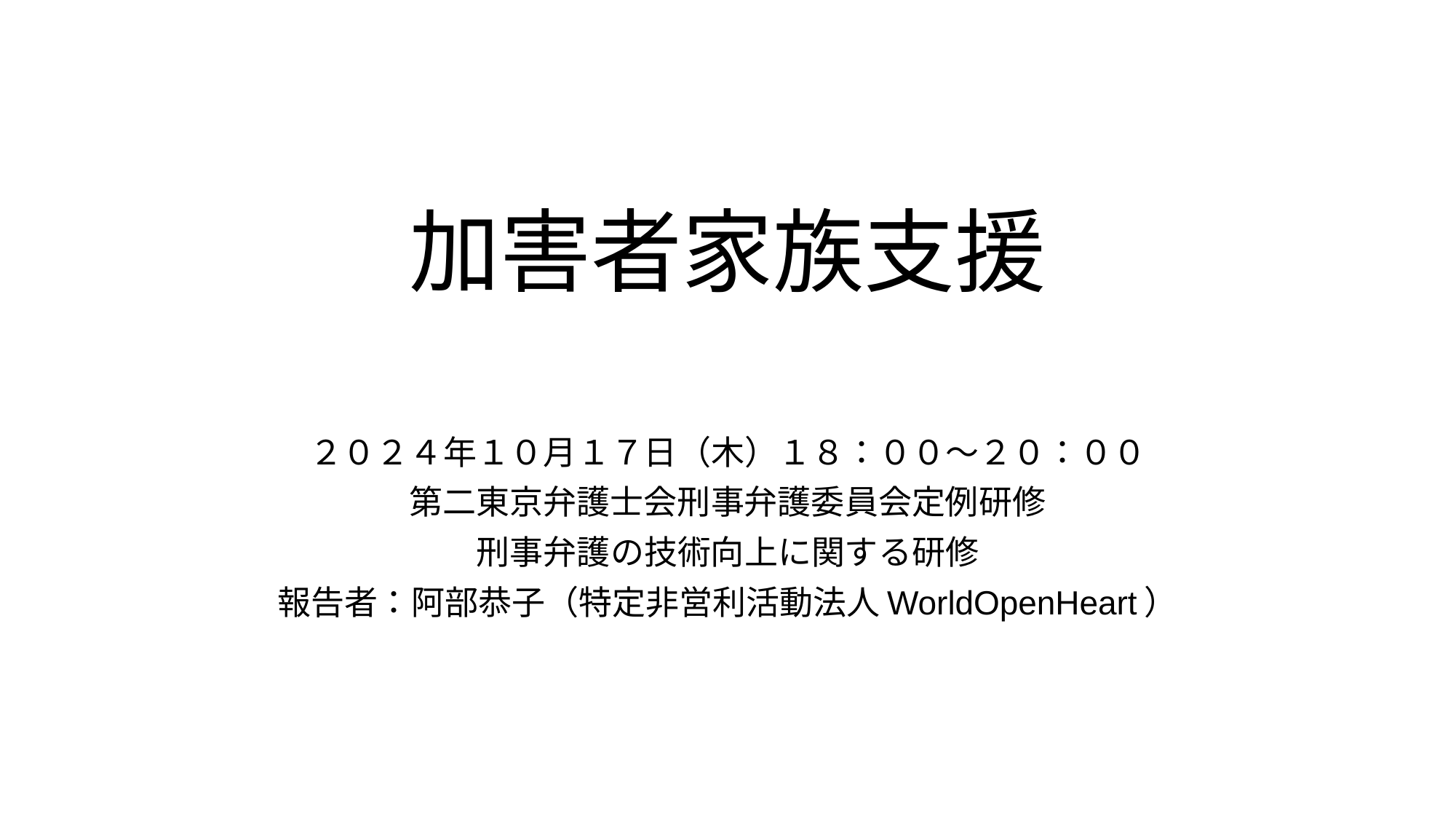

# 加害者家族支援
２０２４年１０月１７日（木）１８：００～２０：００
第二東京弁護士会刑事弁護委員会定例研修
刑事弁護の技術向上に関する研修
報告者：阿部恭子（特定非営利活動法人WorldOpenHeart）